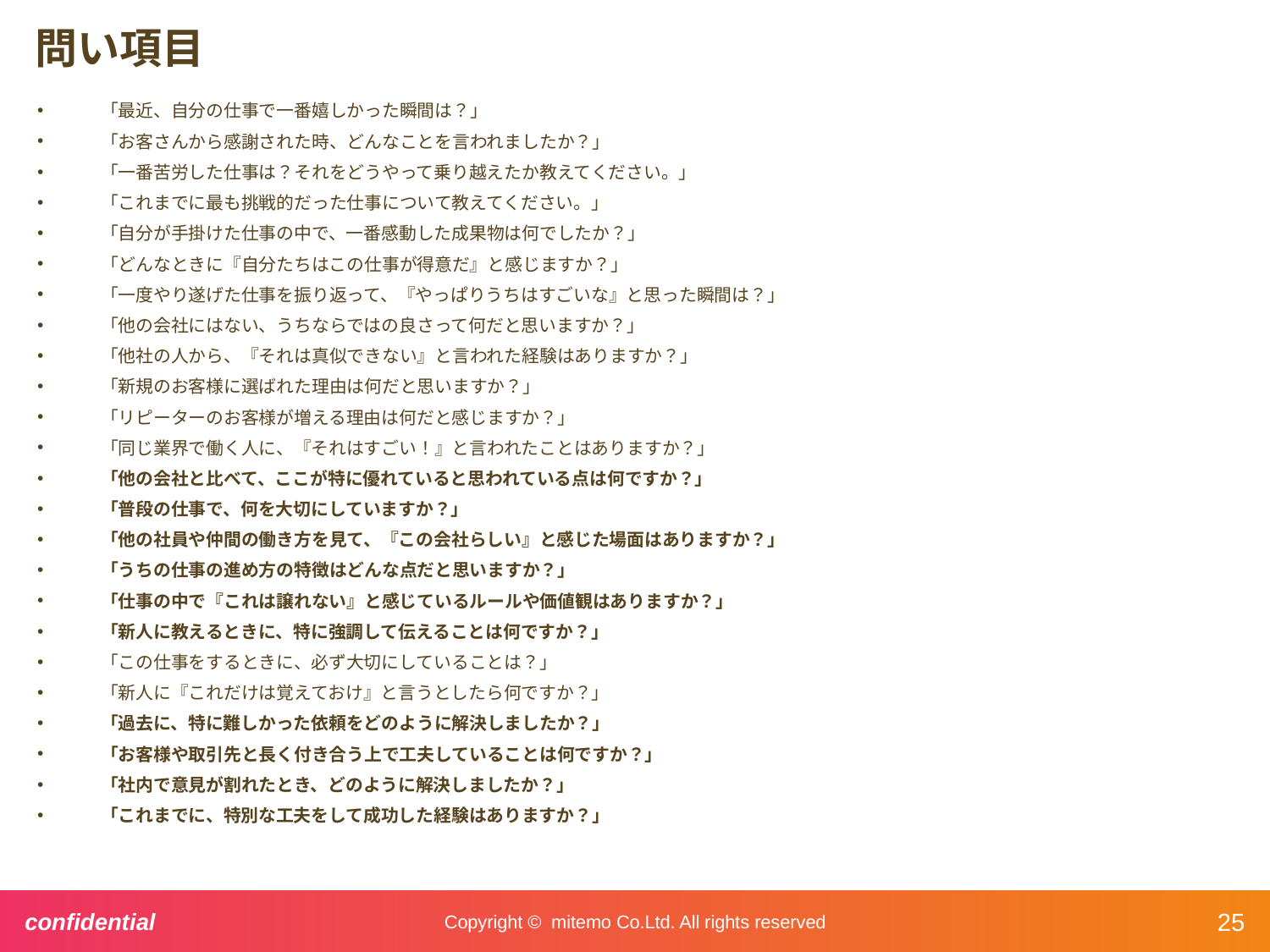

# 問い項目
「最近、自分の仕事で一番嬉しかった瞬間は？」
「お客さんから感謝された時、どんなことを言われましたか？」
「一番苦労した仕事は？それをどうやって乗り越えたか教えてください。」
「これまでに最も挑戦的だった仕事について教えてください。」
「自分が手掛けた仕事の中で、一番感動した成果物は何でしたか？」
「どんなときに『自分たちはこの仕事が得意だ』と感じますか？」
「一度やり遂げた仕事を振り返って、『やっぱりうちはすごいな』と思った瞬間は？」
「他の会社にはない、うちならではの良さって何だと思いますか？」
「他社の人から、『それは真似できない』と言われた経験はありますか？」
「新規のお客様に選ばれた理由は何だと思いますか？」
「リピーターのお客様が増える理由は何だと感じますか？」
「同じ業界で働く人に、『それはすごい！』と言われたことはありますか？」
「他の会社と比べて、ここが特に優れていると思われている点は何ですか？」
「普段の仕事で、何を大切にしていますか？」
「他の社員や仲間の働き方を見て、『この会社らしい』と感じた場面はありますか？」
「うちの仕事の進め方の特徴はどんな点だと思いますか？」
「仕事の中で『これは譲れない』と感じているルールや価値観はありますか？」
「新人に教えるときに、特に強調して伝えることは何ですか？」
「この仕事をするときに、必ず大切にしていることは？」
「新人に『これだけは覚えておけ』と言うとしたら何ですか？」
「過去に、特に難しかった依頼をどのように解決しましたか？」
「お客様や取引先と長く付き合う上で工夫していることは何ですか？」
「社内で意見が割れたとき、どのように解決しましたか？」
「これまでに、特別な工夫をして成功した経験はありますか？」